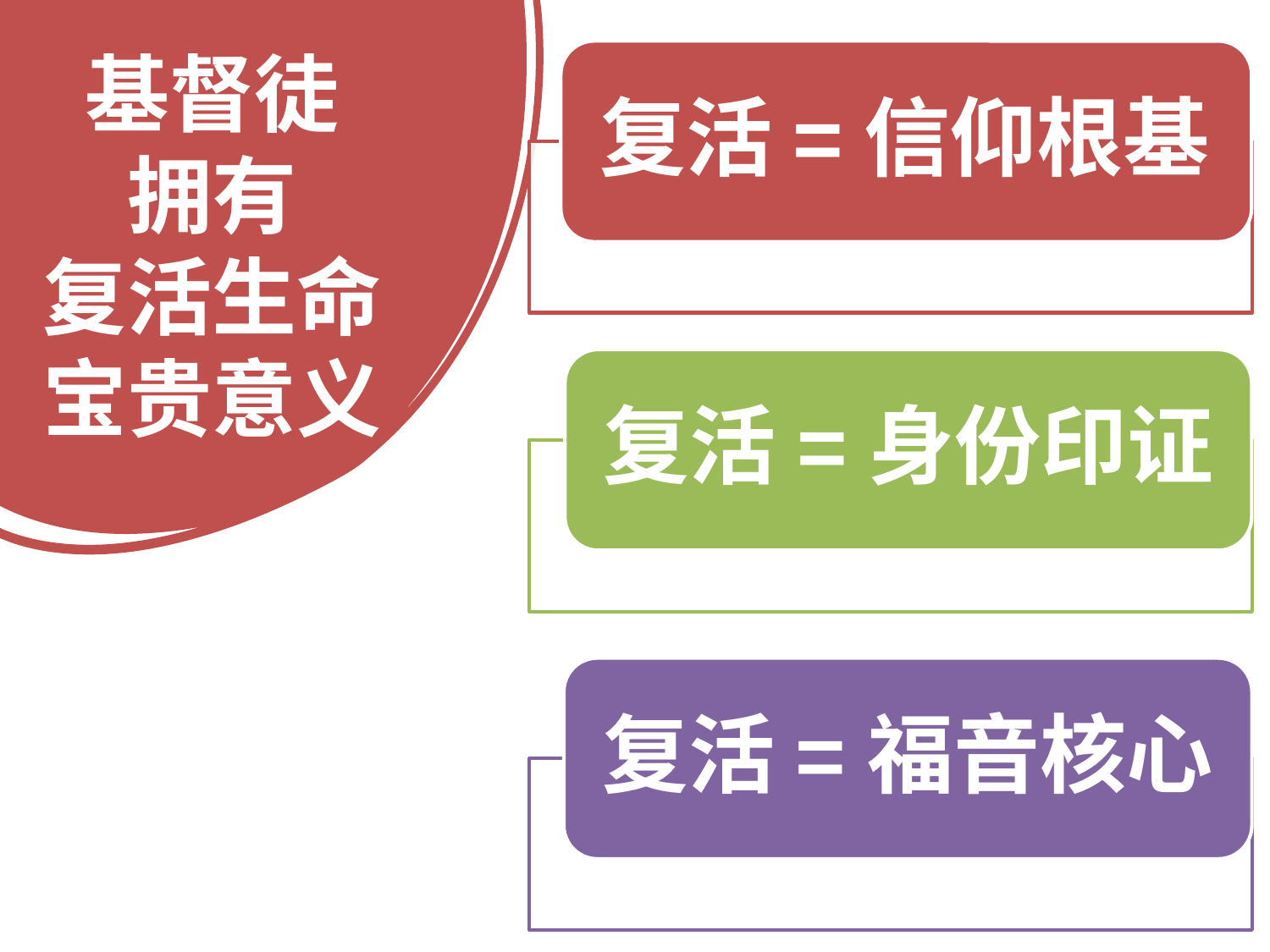

# 基督徒 拥有 复活生命 宝贵意义
复活=信仰根基
复活=身份印证
复活=福音核心